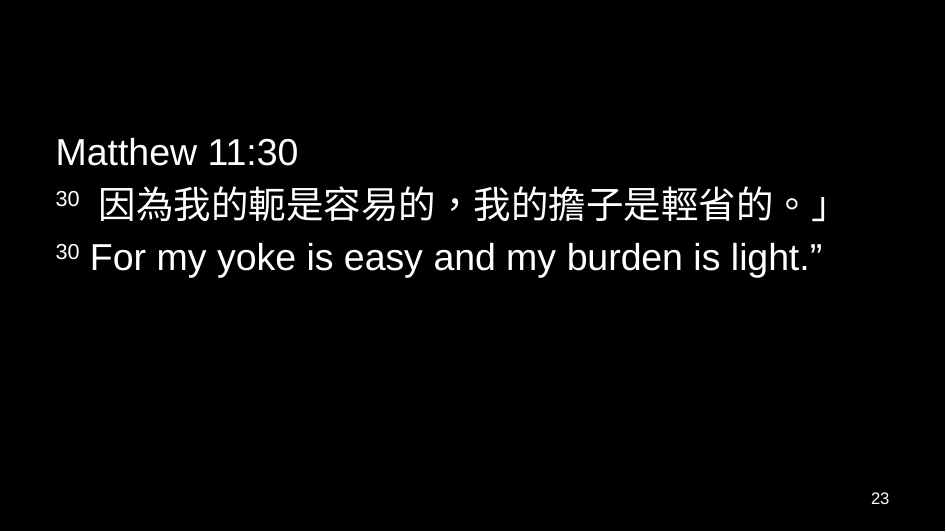

#
Matthew 11:30
30 因為我的軛是容易的，我的擔子是輕省的。」
30 For my yoke is easy and my burden is light.”
23